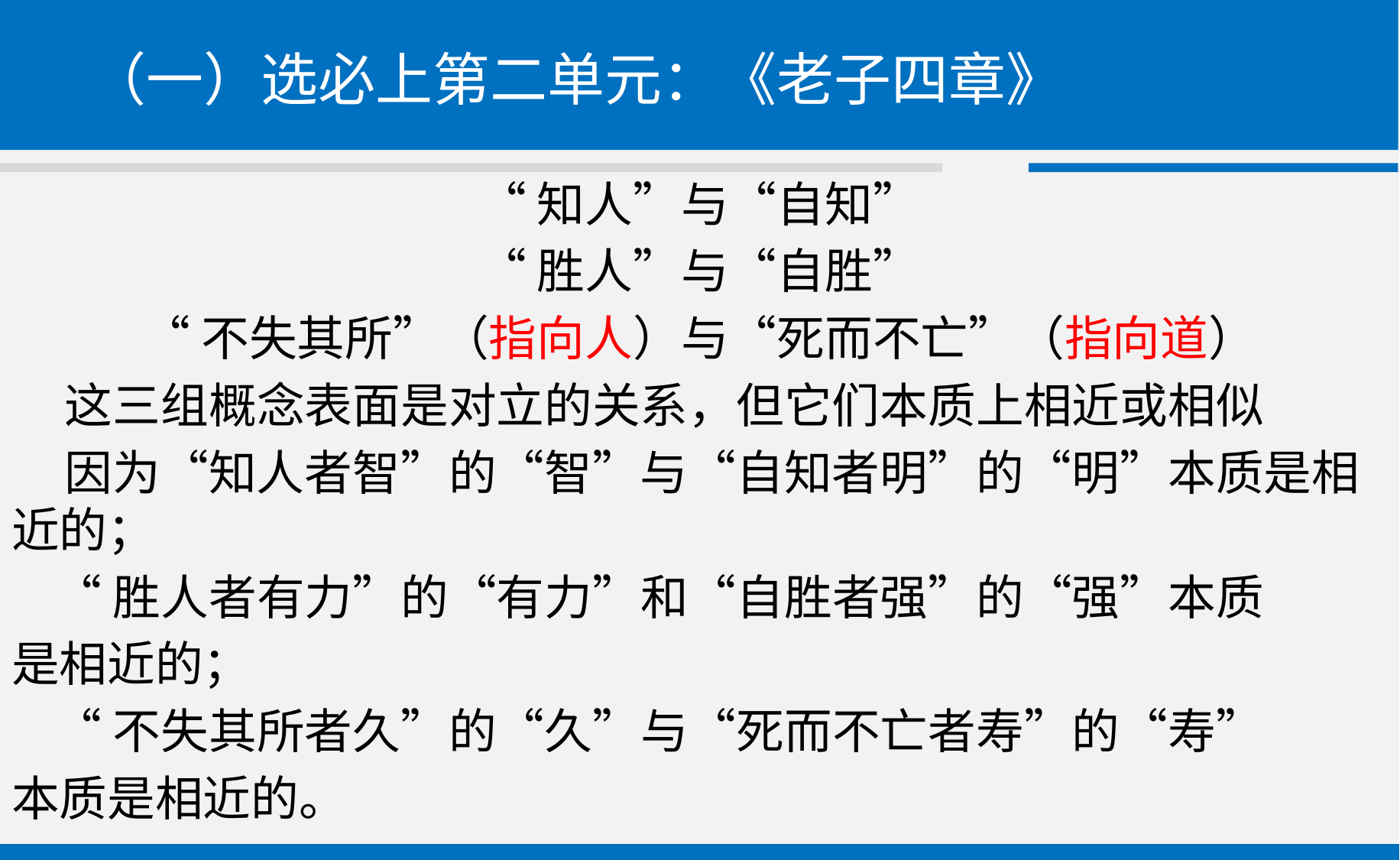

# （一）选必上第二单元：《老子四章》
“知人”与“自知”
“胜人”与“自胜”
“不失其所”（指向人）与“死而不亡”（指向道）
    这三组概念表面是对立的关系，但它们本质上相近或相似
    因为“知人者智”的“智”与“自知者明”的“明”本质是相近的；
    “胜人者有力”的“有力”和“自胜者强”的“强”本质
是相近的；
    “不失其所者久”的“久”与“死而不亡者寿”的“寿”
本质是相近的。